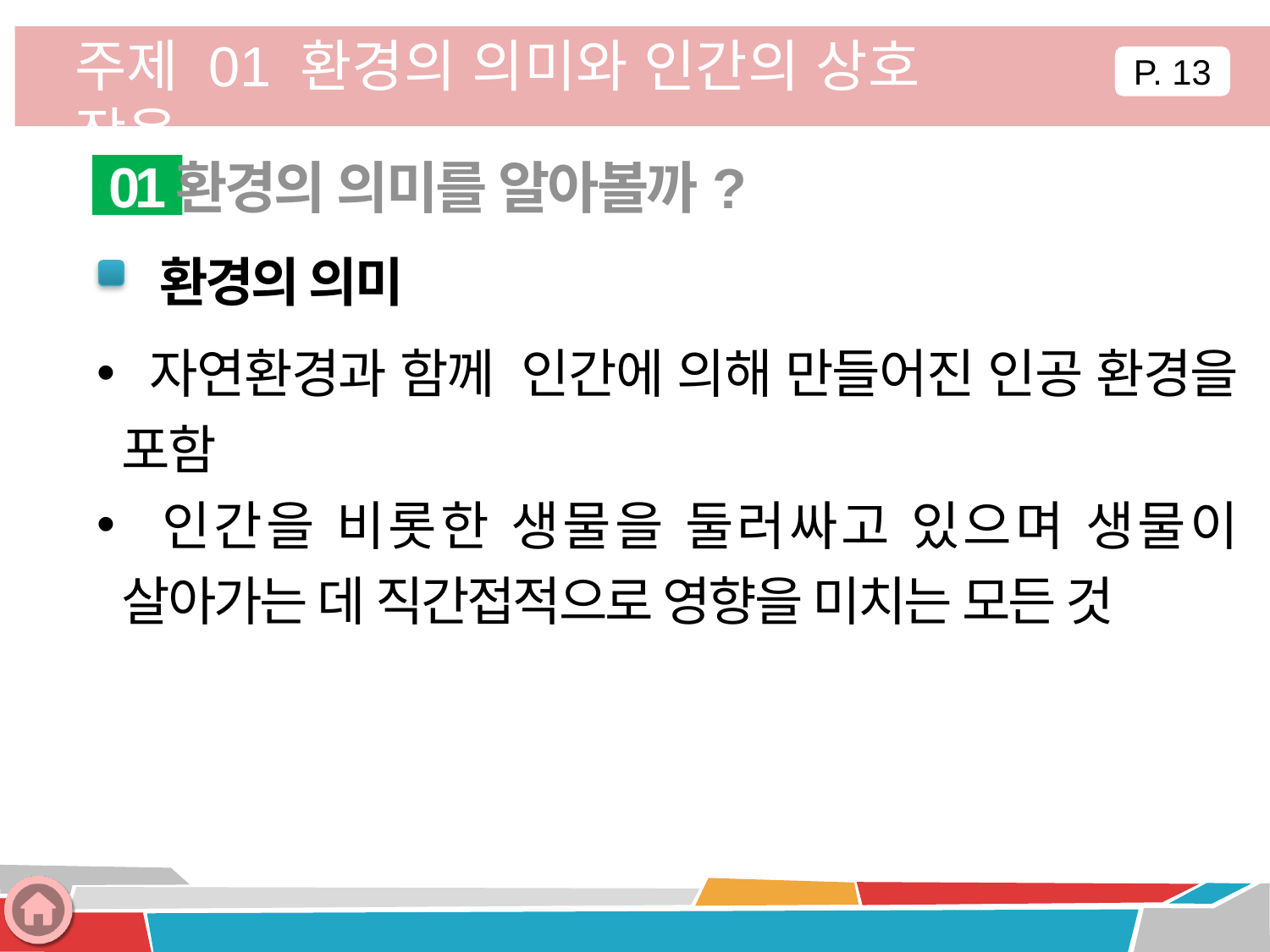

주제 01 환경의 의미와 인간의 상호 작용

P. 13
환경의 의미를 알아볼까?
01
  환경의 의미

 자연환경과 함께  인간에 의해 만들어진 인공 환경을 포함
 인간을 비롯한 생물을 둘러싸고 있으며 생물이 살아가는 데 직간접적으로 영향을 미치는 모든 것